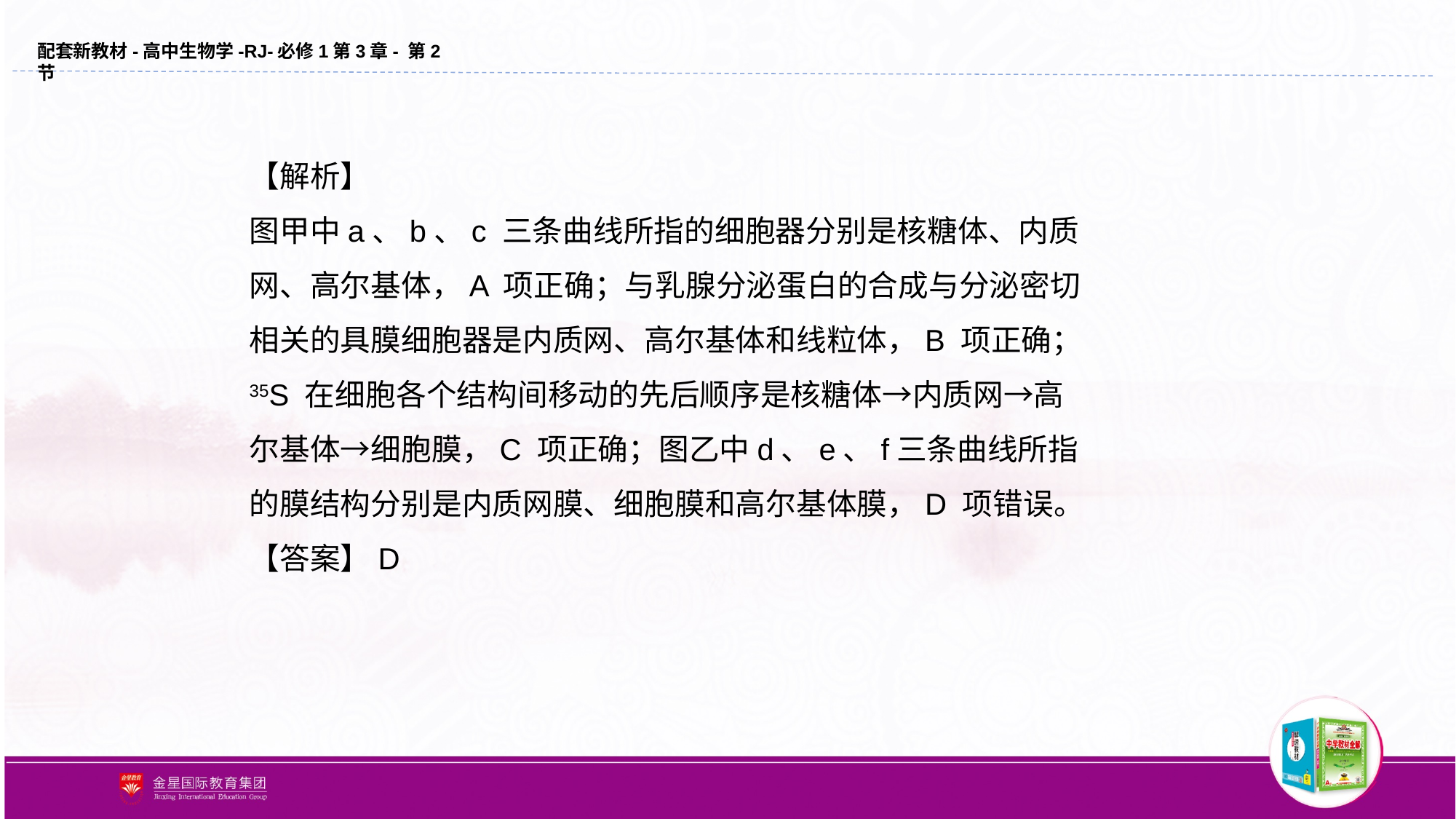

【解析】
图甲中a、b、c 三条曲线所指的细胞器分别是核糖体、内质网、高尔基体，A 项正确；与乳腺分泌蛋白的合成与分泌密切相关的具膜细胞器是内质网、高尔基体和线粒体，B 项正确；35S 在细胞各个结构间移动的先后顺序是核糖体→内质网→高尔基体→细胞膜，C 项正确；图乙中d、e、f三条曲线所指的膜结构分别是内质网膜、细胞膜和高尔基体膜，D 项错误。
【答案】D